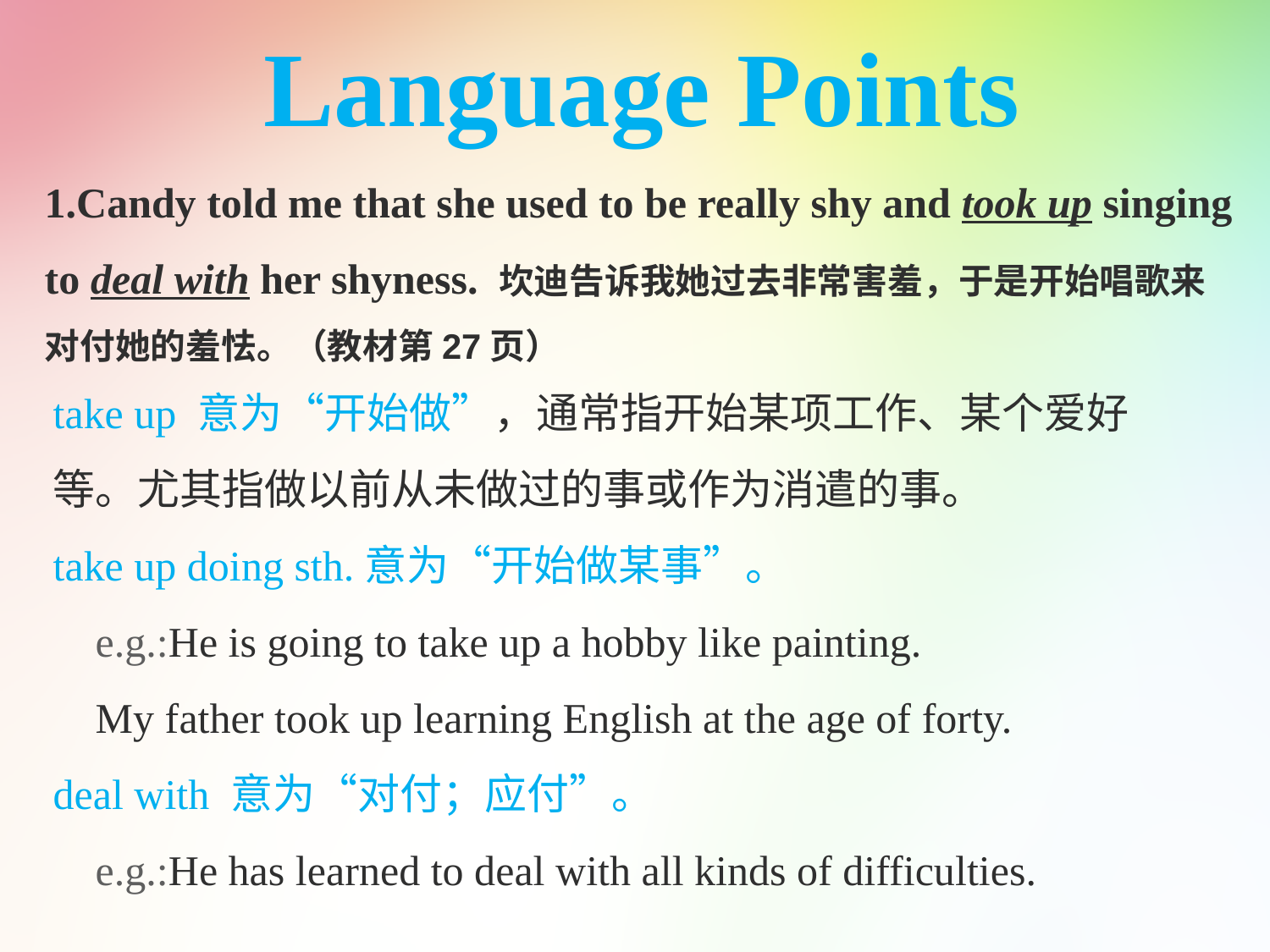

Language Points
1.Candy told me that she used to be really shy and took up singing to deal with her shyness. 坎迪告诉我她过去非常害羞，于是开始唱歌来对付她的羞怯。（教材第27页）
take up 意为“开始做”，通常指开始某项工作、某个爱好等。尤其指做以前从未做过的事或作为消遣的事。
take up doing sth.意为“开始做某事”。
    e.g.:He is going to take up a hobby like painting.
    My father took up learning English at the age of forty.
deal with 意为“对付；应付”。
    e.g.:He has learned to deal with all kinds of difficulties.